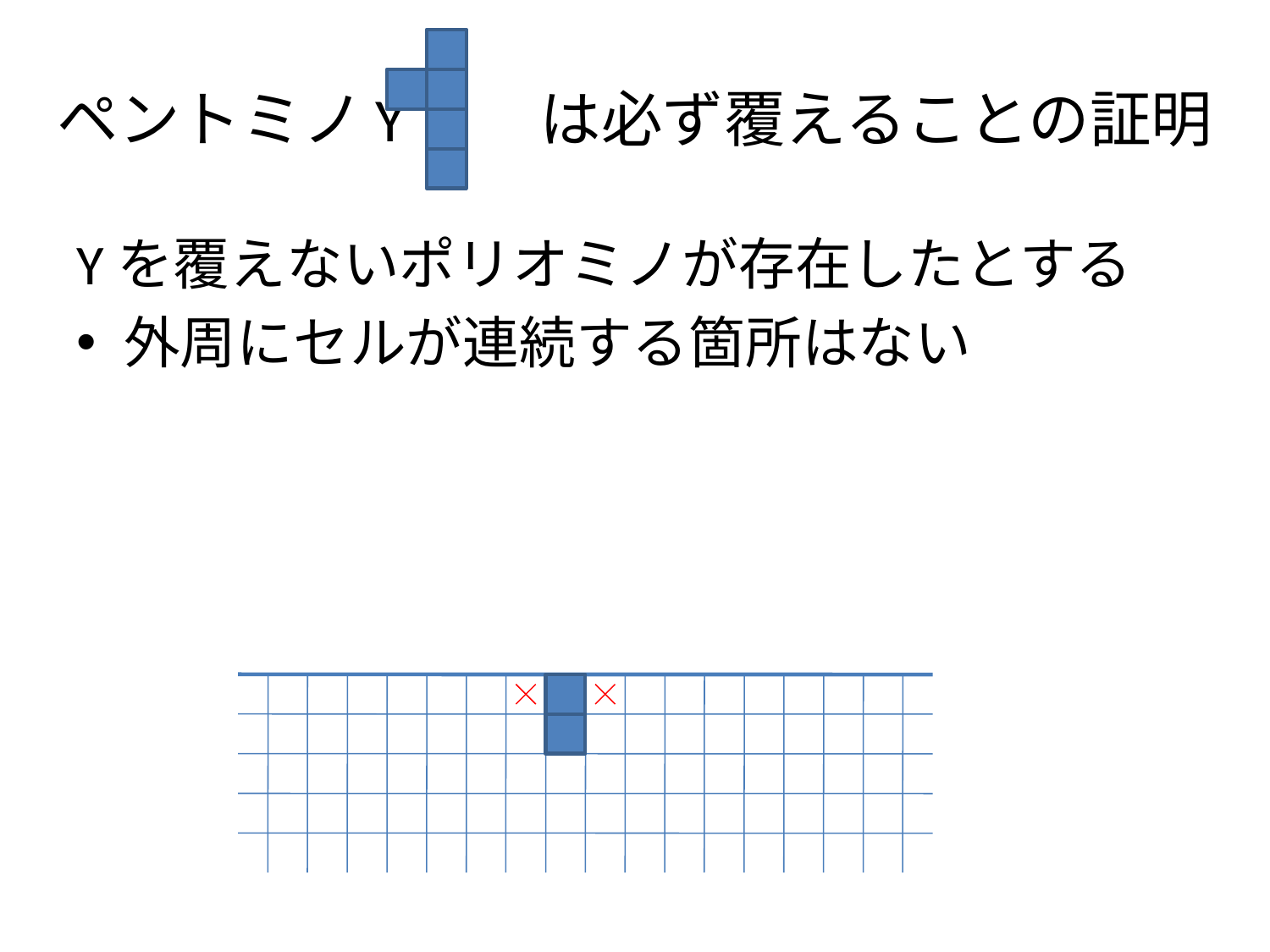

ペントミノY　　は必ず覆えることの証明
#
Yを覆えないポリオミノが存在したとする
外周にセルが連続する箇所はない